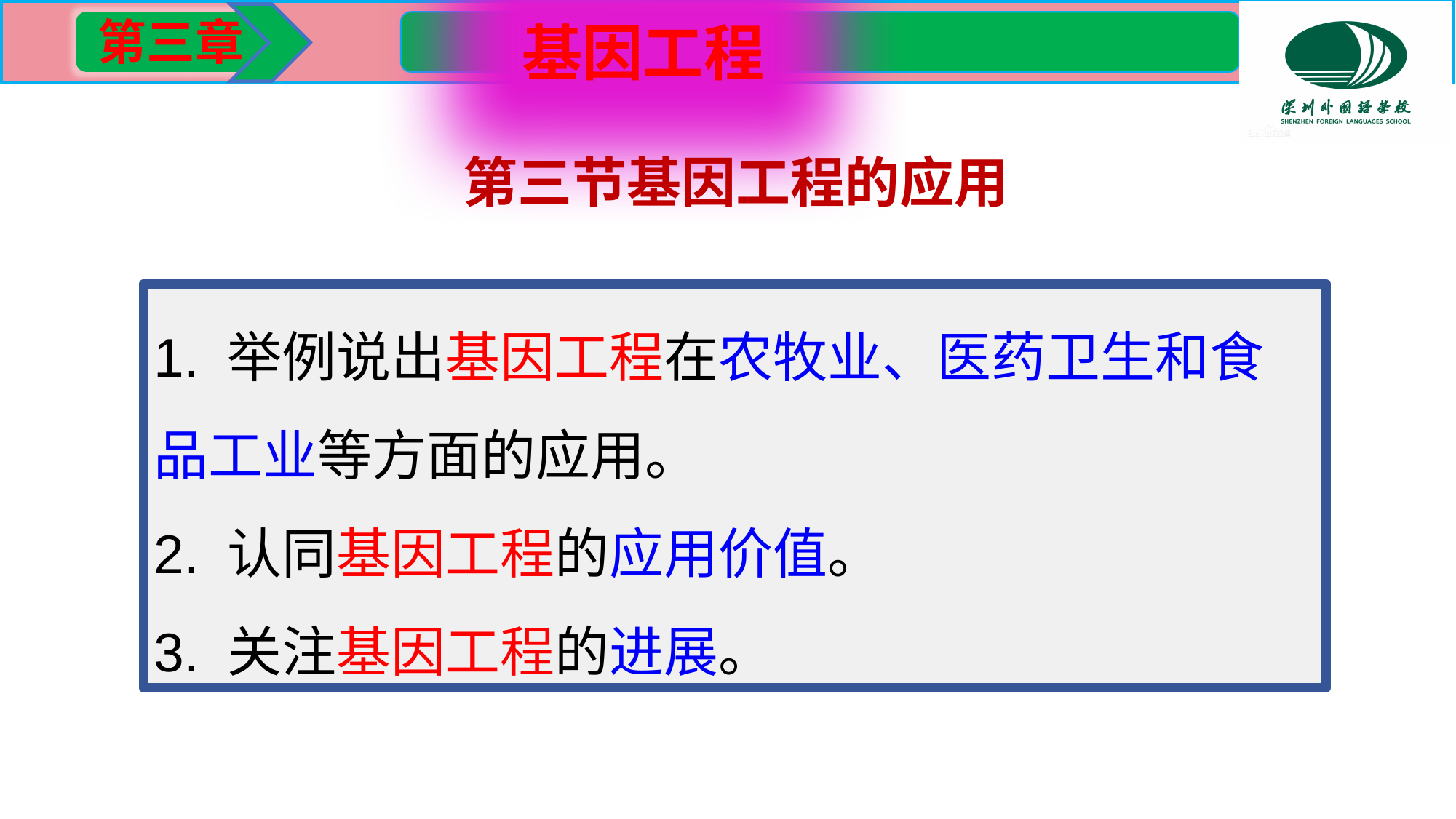

第三节基因工程的应用
1. 举例说出基因工程在农牧业、医药卫生和食品工业等方面的应用。
2. 认同基因工程的应用价值。
3. 关注基因工程的进展。